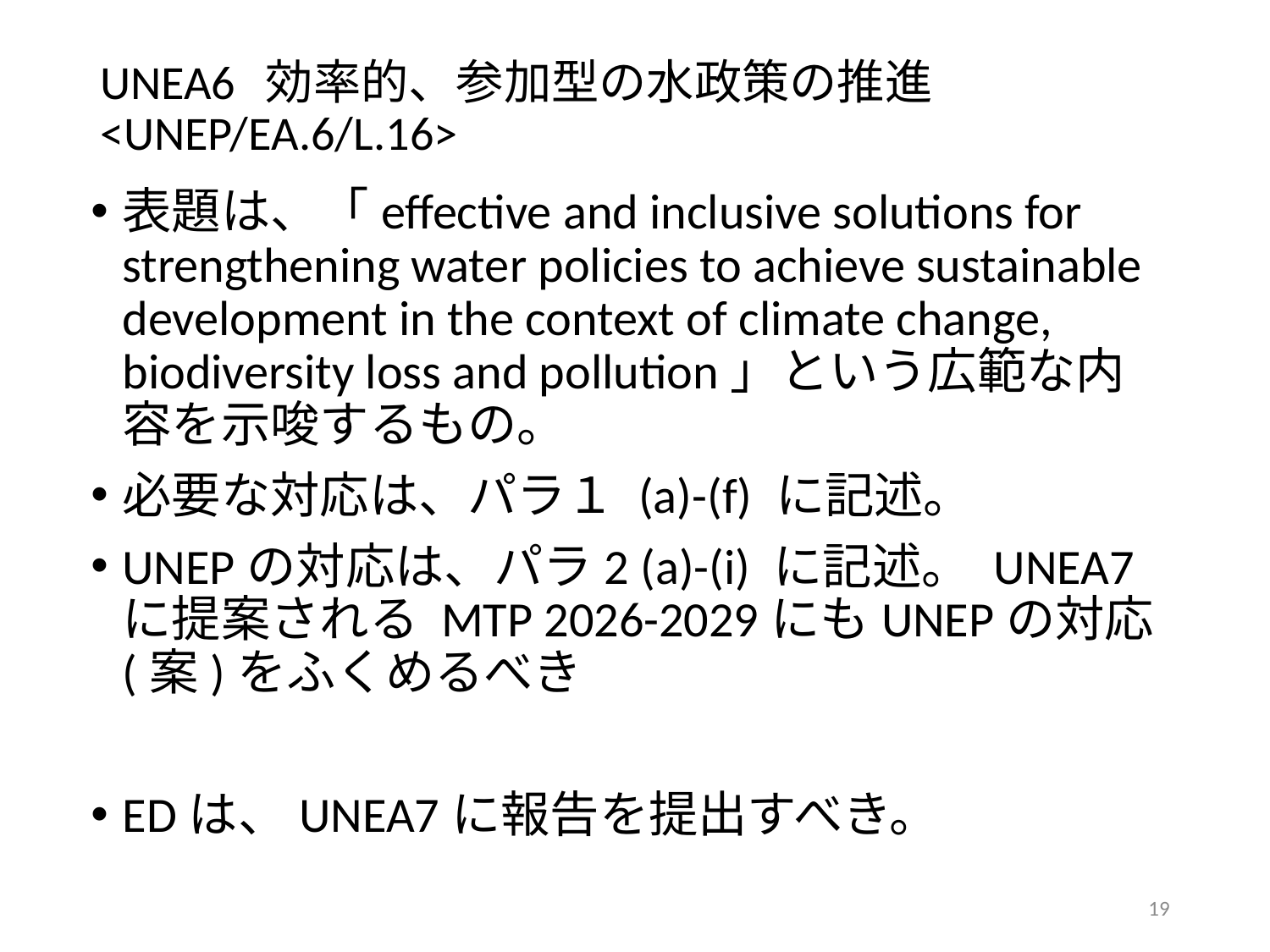

# UNEA6  効率的、参加型の水政策の推進 <UNEP/EA.6/L.16>
表題は、「effective and inclusive solutions for strengthening water policies to achieve sustainable development in the context of climate change, biodiversity loss and pollution」という広範な内容を示唆するもの。
必要な対応は、パラ１ (a)-(f) に記述。
UNEPの対応は、パラ2 (a)-(i) に記述。 UNEA7に提案される MTP 2026-2029にもUNEPの対応(案)をふくめるべき

EDは、UNEA7に報告を提出すべき。

19